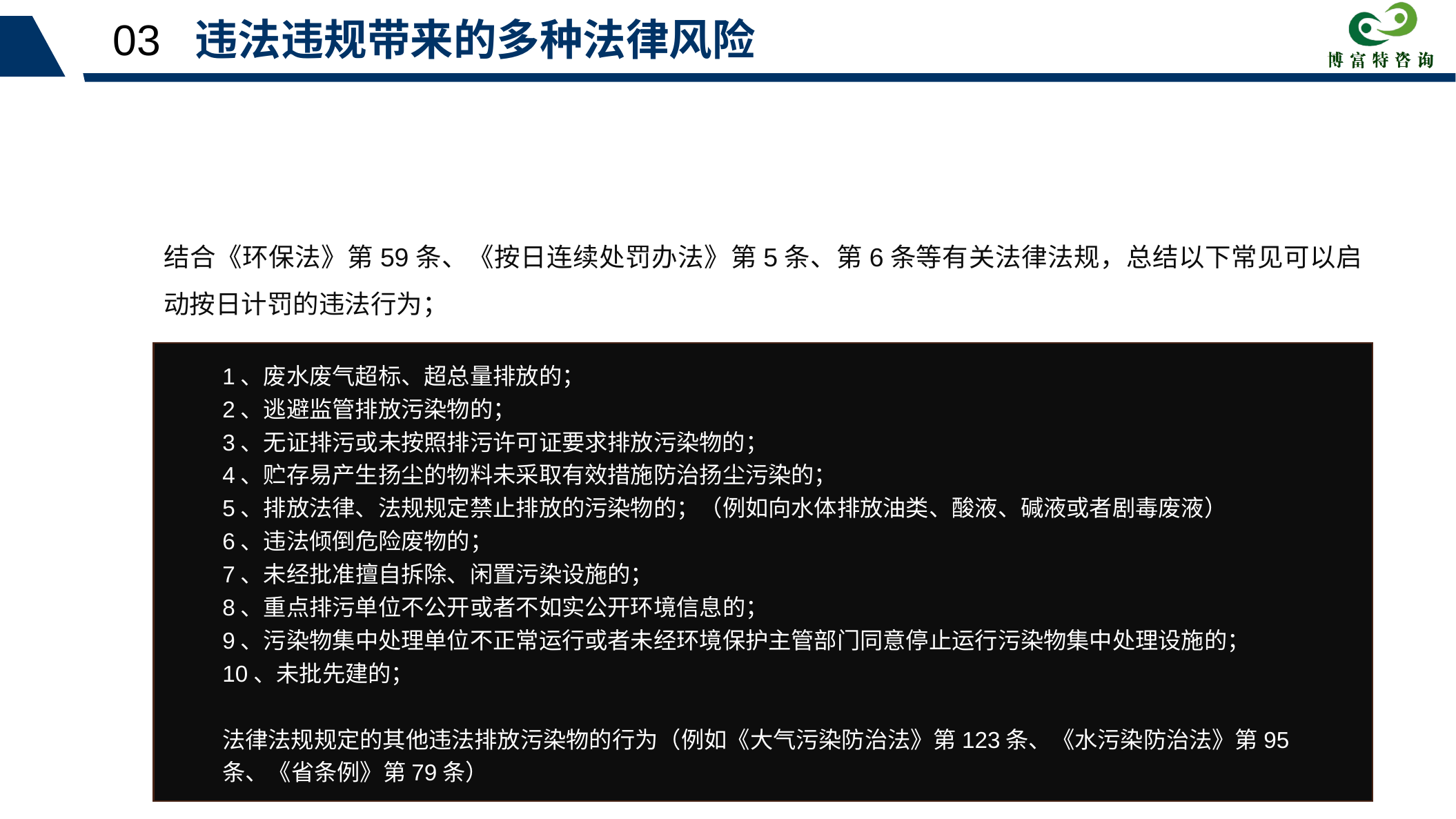

03  违法违规带来的多种法律风险

结合《环保法》第59条、《按日连续处罚办法》第5条、第6条等有关法律法规，总结以下常见可以启动按日计罚的违法行为；

1、废水废气超标、超总量排放的；
2、逃避监管排放污染物的；
3、无证排污或未按照排污许可证要求排放污染物的；
4、贮存易产生扬尘的物料未采取有效措施防治扬尘污染的；
5、排放法律、法规规定禁止排放的污染物的；（例如向水体排放油类、酸液、碱液或者剧毒废液）
6、违法倾倒危险废物的；
7、未经批准擅自拆除、闲置污染设施的；
8、重点排污单位不公开或者不如实公开环境信息的；
9、污染物集中处理单位不正常运行或者未经环境保护主管部门同意停止运行污染物集中处理设施的；
10、未批先建的；

法律法规规定的其他违法排放污染物的行为（例如《大气污染防治法》第123条、《水污染防治法》第95条、《省条例》第79条）